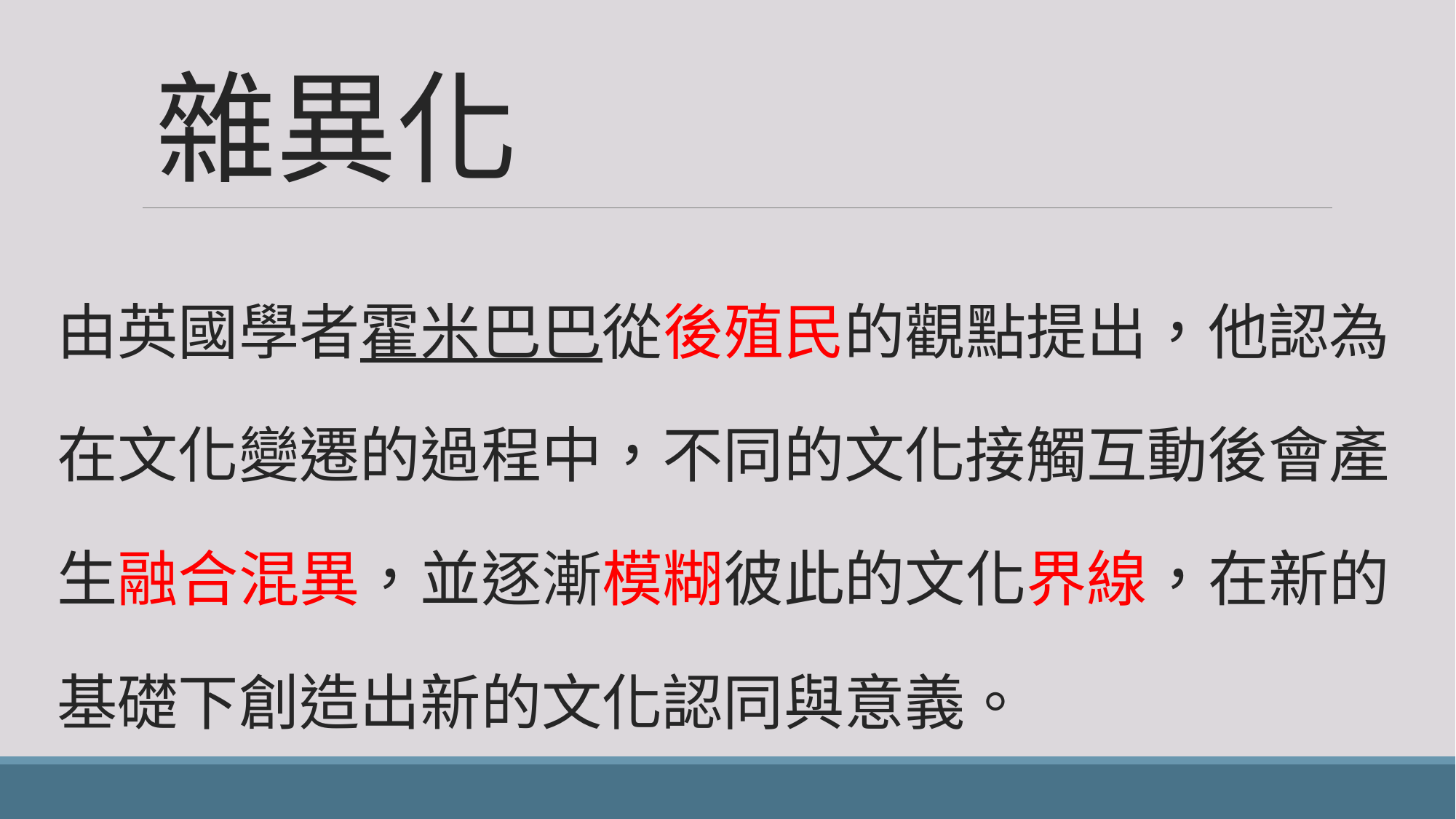

# 雜異化
由英國學者霍米巴巴從後殖民的觀點提出，他認為在文化變遷的過程中，不同的文化接觸互動後會產生融合混異，並逐漸模糊彼此的文化界線，在新的基礎下創造出新的文化認同與意義。